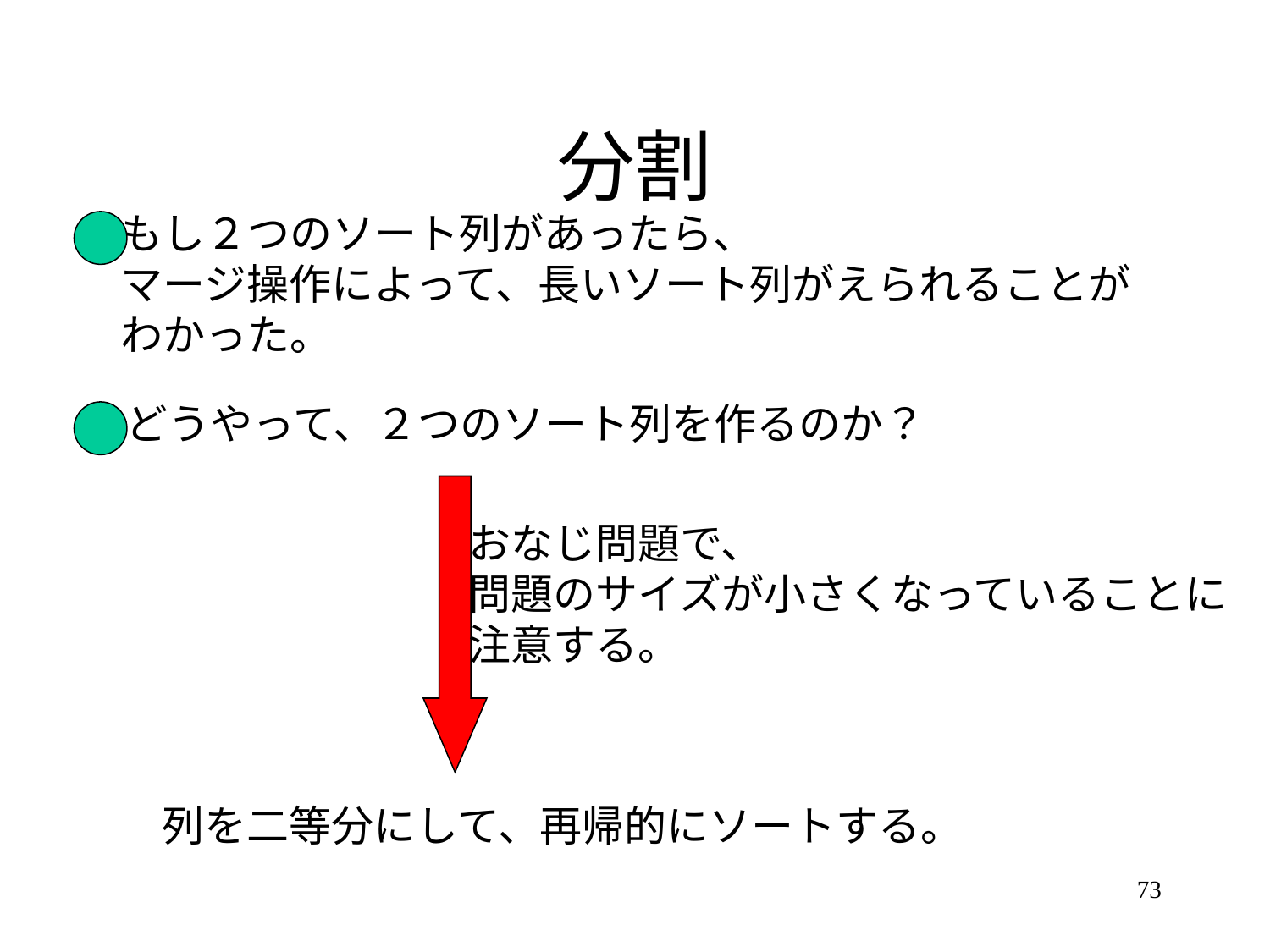

# 分割
もし２つのソート列があったら、
マージ操作によって、長いソート列がえられることが
わかった。

どうやって、２つのソート列を作るのか？

おなじ問題で、
問題のサイズが小さくなっていることに
注意する。
列を二等分にして、再帰的にソートする。
73